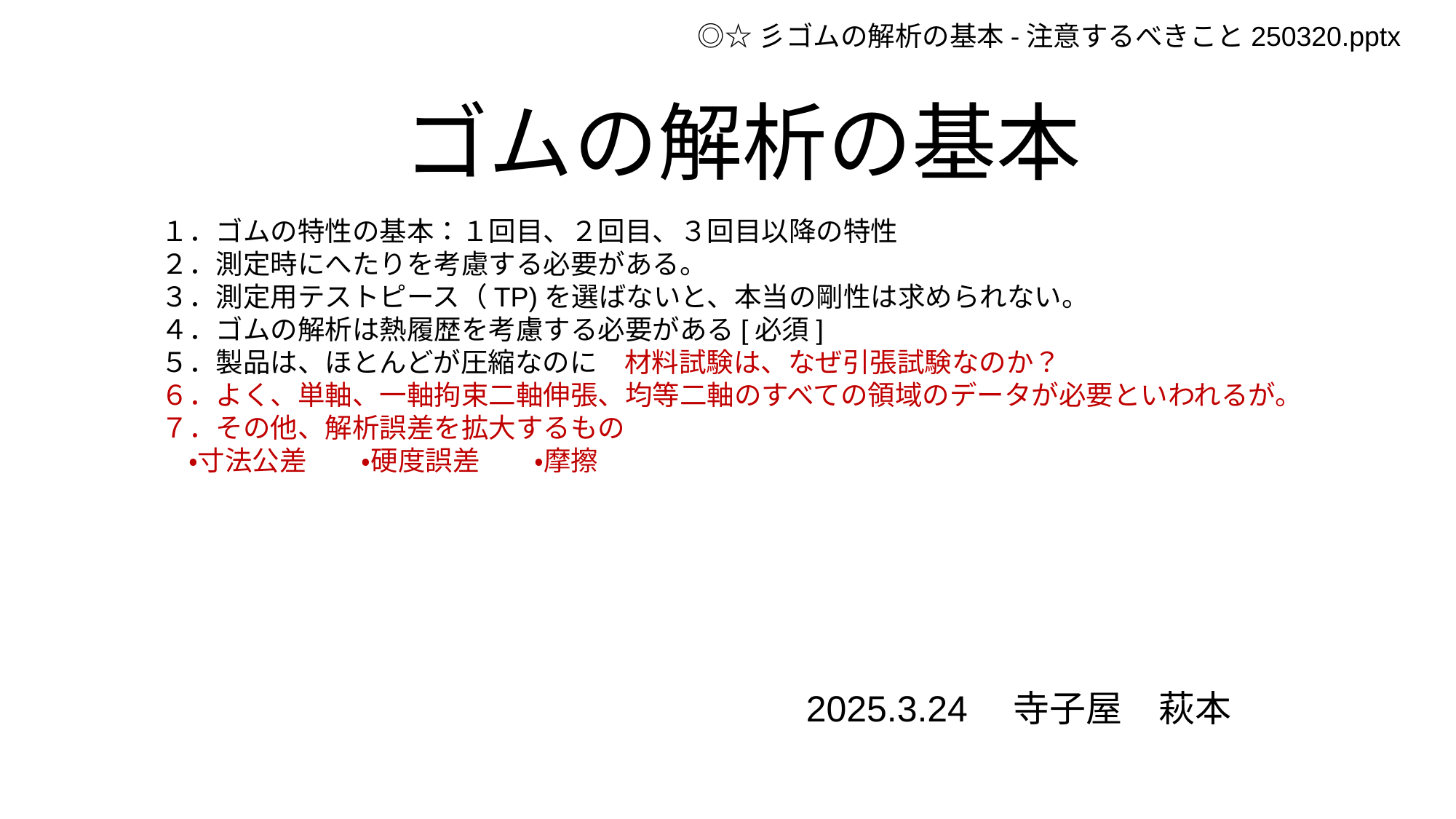

◎☆彡ゴムの解析の基本-注意するべきこと250320.pptx
# ゴムの解析の基本
１．ゴムの特性の基本：１回目、２回目、３回目以降の特性
２．測定時にへたりを考慮する必要がある。
３．測定用テストピース（TP)を選ばないと、本当の剛性は求められない。
４．ゴムの解析は熱履歴を考慮する必要がある[必須]
５．製品は、ほとんどが圧縮なのに　材料試験は、なぜ引張試験なのか？
６．よく、単軸、一軸拘束二軸伸張、均等二軸のすべての領域のデータが必要といわれるが。
７．その他、解析誤差を拡大するもの
　・寸法公差　　・硬度誤差　　・摩擦

2025.3.24　寺子屋　萩本